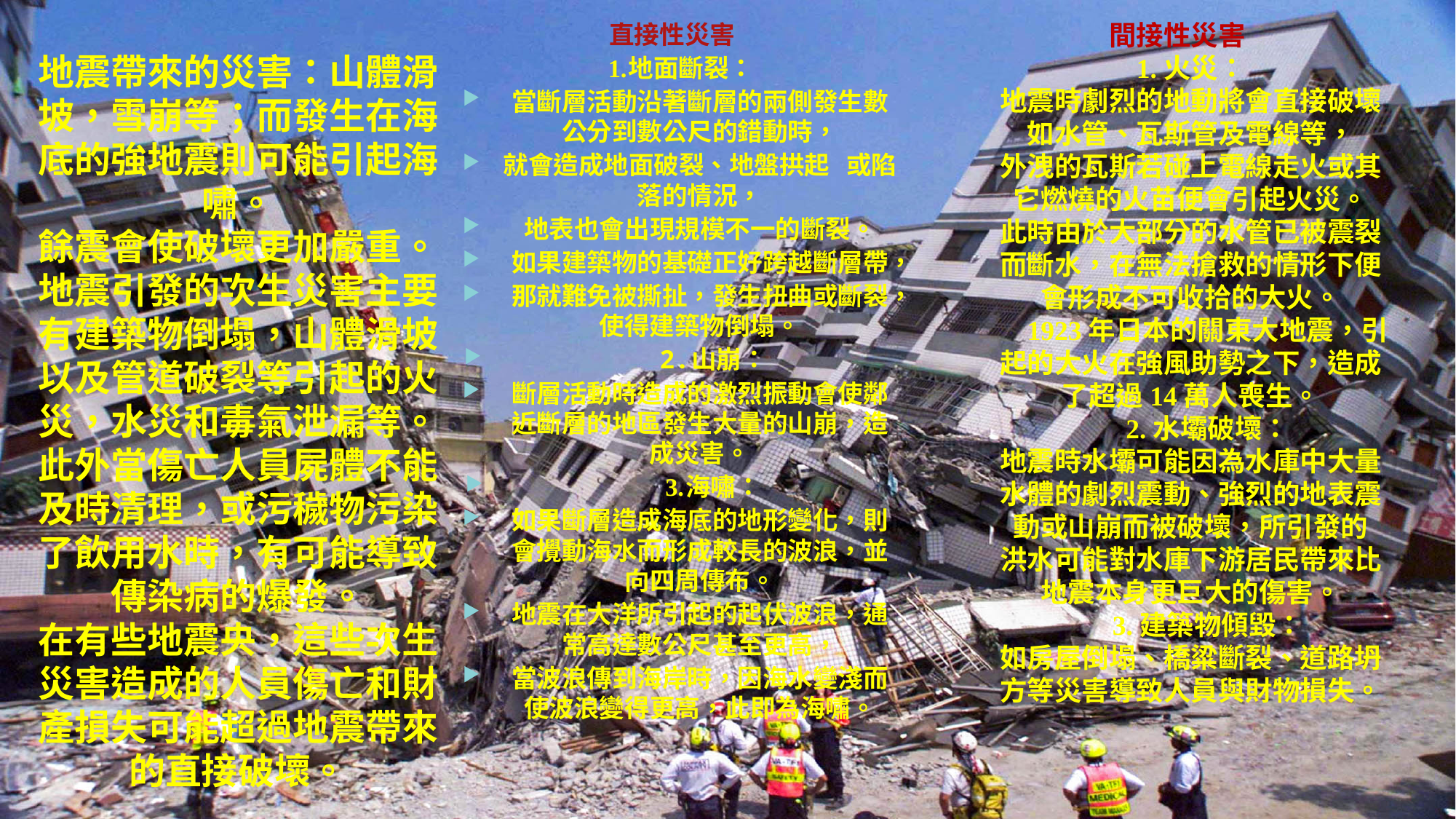

直接性災害
1.地面斷裂：
當斷層活動沿著斷層的兩側發生數公分到數公尺的錯動時，
就會造成地面破裂、地盤拱起   或陷落的情況，
地表也會出現規模不一的斷裂。
如果建築物的基礎正好跨越斷層帶，
那就難免被撕扯，發生扭曲或斷裂，使得建築物倒塌。
　2.山崩：
斷層活動時造成的激烈振動會使鄰近斷層的地區發生大量的山崩，造成災害。
　3.海嘯：
如果斷層造成海底的地形變化，則會攪動海水而形成較長的波浪，並向四周傳布。
地震在大洋所引起的起伏波浪，通常高達數公尺甚至更高，
當波浪傳到海岸時，因海水變淺而使波浪變得更高，此即為海嘯。

間接性災害
1.火災：
地震時劇烈的地動將會直接破壞如水管、瓦斯管及電線等，
外洩的瓦斯若碰上電線走火或其它燃燒的火苗便會引起火災。
此時由於大部分的水管已被震裂而斷水，在無法搶救的情形下便會形成不可收拾的大火。
　1923年日本的關東大地震，引起的大火在強風助勢之下，造成了超過14萬人喪生。
　2.水壩破壞：
地震時水壩可能因為水庫中大量水體的劇烈震動、強烈的地表震動或山崩而被破壞，所引發的
洪水可能對水庫下游居民帶來比地震本身更巨大的傷害。
　3.建築物傾毀：
如房屋倒塌、橋粱斷裂、道路坍方等災害導致人員與財物損失。

# 地震帶來的災害：山體滑坡，雪崩等；而發生在海底的強地震則可能引起海嘯。 餘震會使破壞更加嚴重。 地震引發的次生災害主要有建築物倒塌，山體滑坡以及管道破裂等引起的火災，水災和毒氣泄漏等。 此外當傷亡人員屍體不能及時清理，或污穢物污染了飲用水時，有可能導致傳染病的爆發。 在有些地震央，這些次生災害造成的人員傷亡和財產損失可能超過地震帶來的直接破壞。